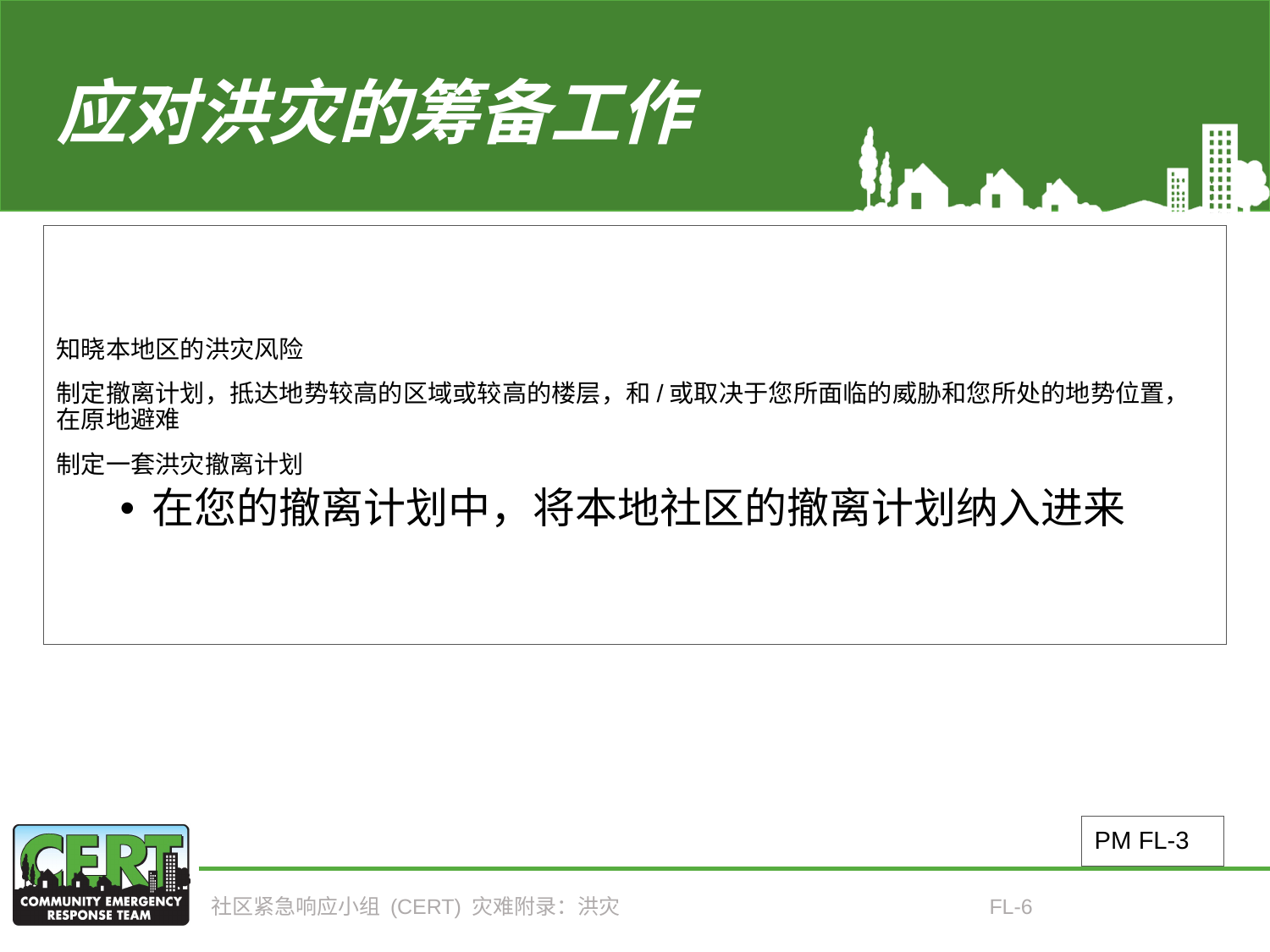

# 应对洪灾的筹备工作
知晓本地区的洪灾风险
制定撤离计划，抵达地势较高的区域或较高的楼层，和/或取决于您所面临的威胁和您所处的地势位置，在原地避难
制定一套洪灾撤离计划
在您的撤离计划中，将本地社区的撤离计划纳入进来
PM FL-3
社区紧急响应小组 (CERT) 灾难附录：洪灾
FL-6